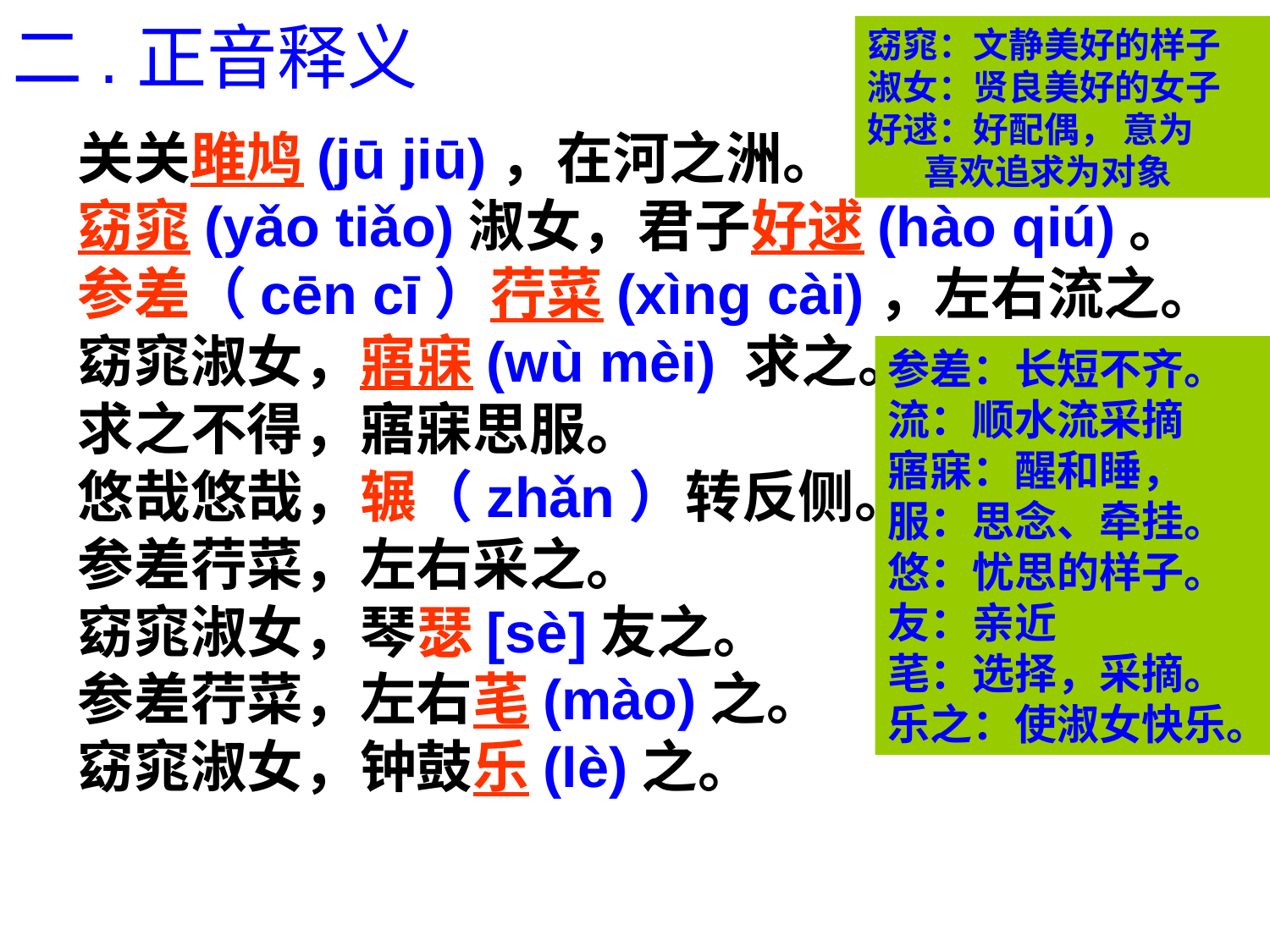

二.正音释义
窈窕：文静美好的样子
淑女：贤良美好的女子
好逑：好配偶， 意为
      喜欢追求为对象
关关雎鸠(jū jiū)，在河之洲。
窈窕(yǎo tiǎo)淑女，君子好逑(hào qiú)。
参差（cēn cī）荇菜(xìng cài)，左右流之。
窈窕淑女，寤寐(wù mèi) 求之。
求之不得，寤寐思服。
悠哉悠哉，辗（zhǎn）转反侧。
参差荇菜，左右采之。
窈窕淑女，琴瑟[sè]友之。
参差荇菜，左右芼(mào)之。
窈窕淑女，钟鼓乐(lè)之。
参差：长短不齐。
流：顺水流采摘
寤寐：醒和睡，
服：思念、牵挂。
悠：忧思的样子。
友：亲近
芼：选择，采摘。
乐之：使淑女快乐。